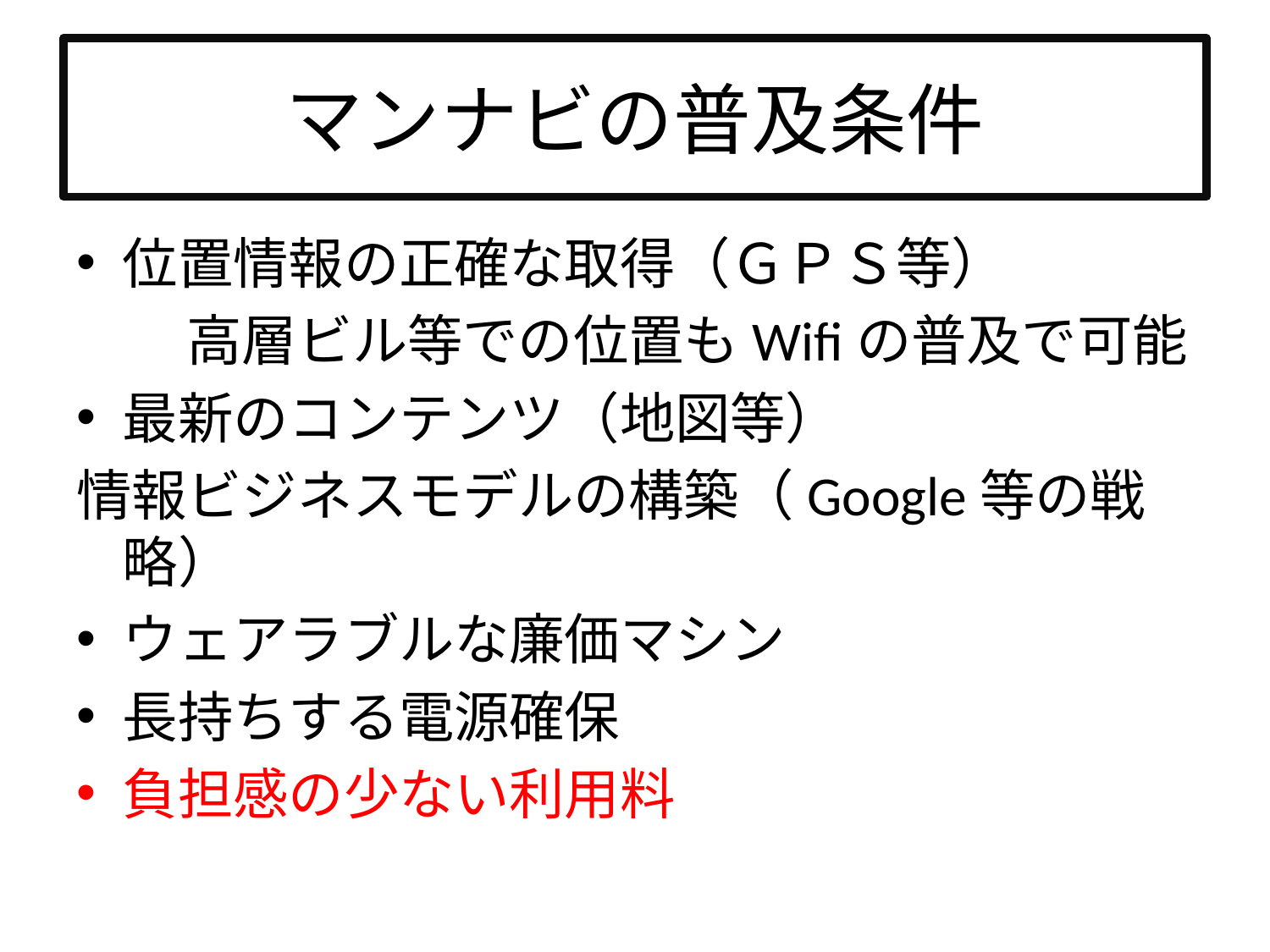

# マンナビの普及条件
位置情報の正確な取得（ＧＰＳ等）
　　高層ビル等での位置もWifiの普及で可能
最新のコンテンツ（地図等）
情報ビジネスモデルの構築（Google等の戦略）
ウェアラブルな廉価マシン
長持ちする電源確保
負担感の少ない利用料